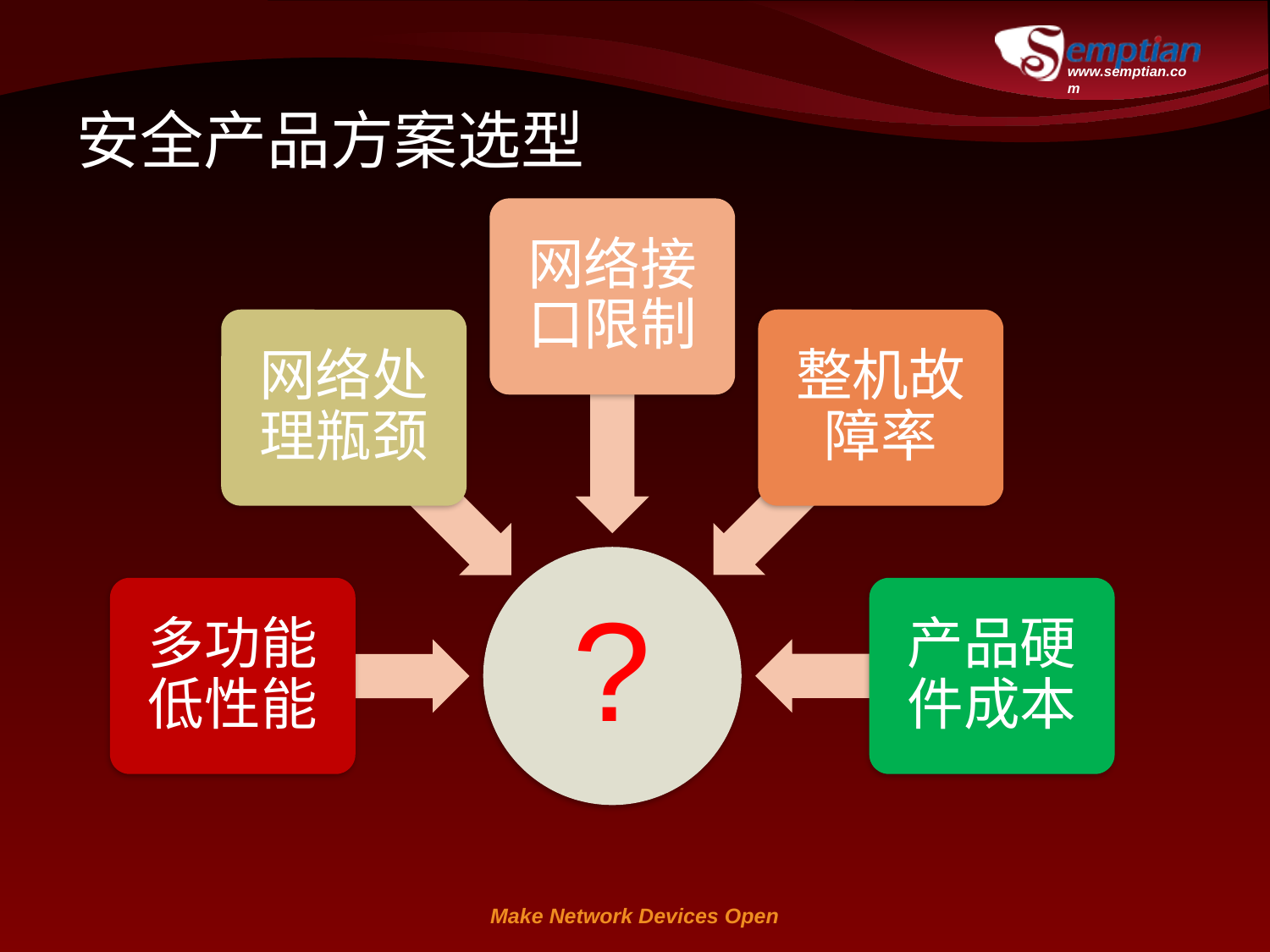

# 安全产品方案选型
?
多功能低性能
网络处理瓶颈
网络接口限制
整机故障率
产品硬件成本